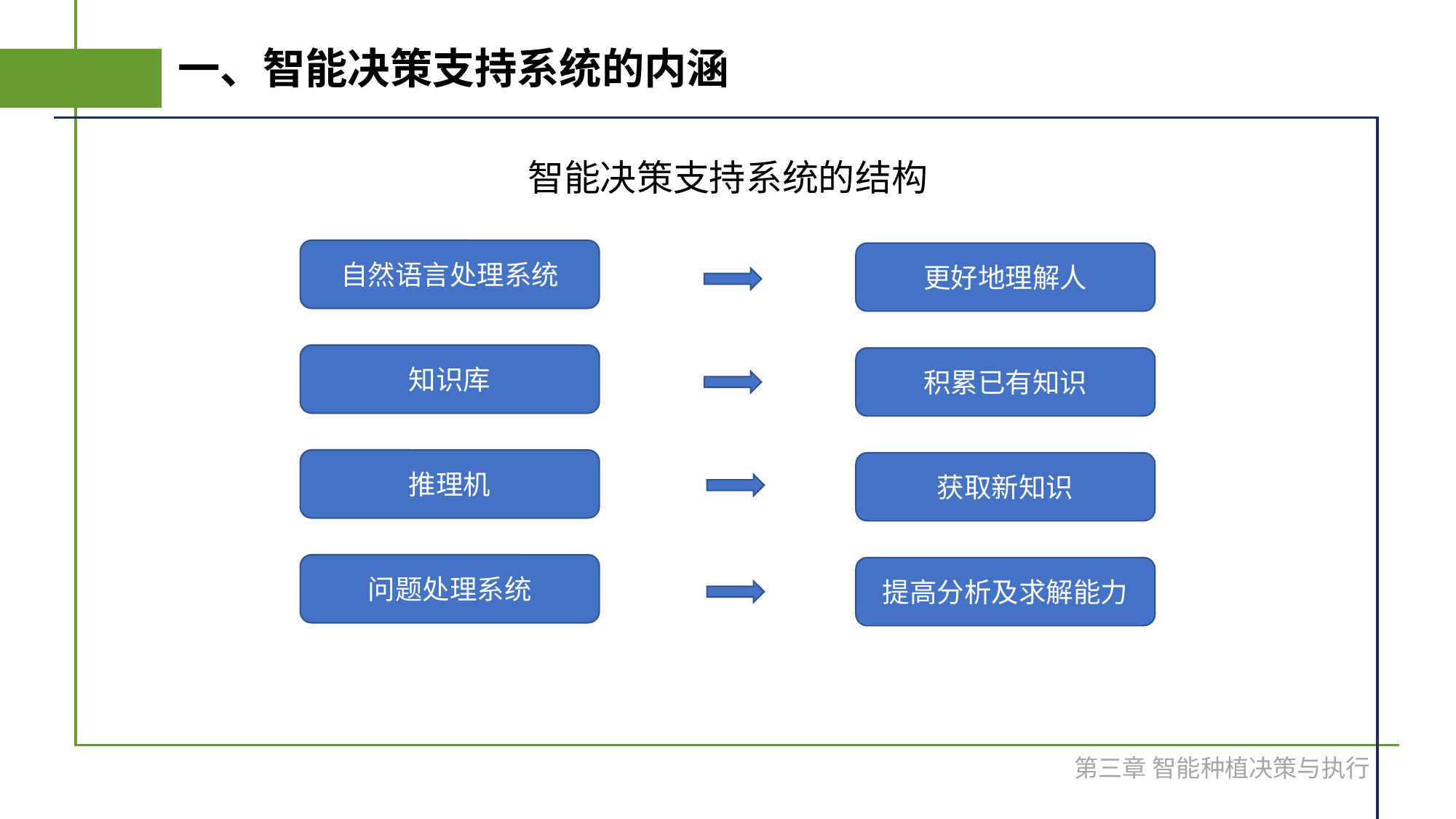

# 一、智能决策支持系统的内涵
智能决策支持系统的结构

自然语言处理系统
更好地理解人

知识库
积累已有知识

推理机
获取新知识

问题处理系统
提高分析及求解能力

第三章 智能种植决策与执行